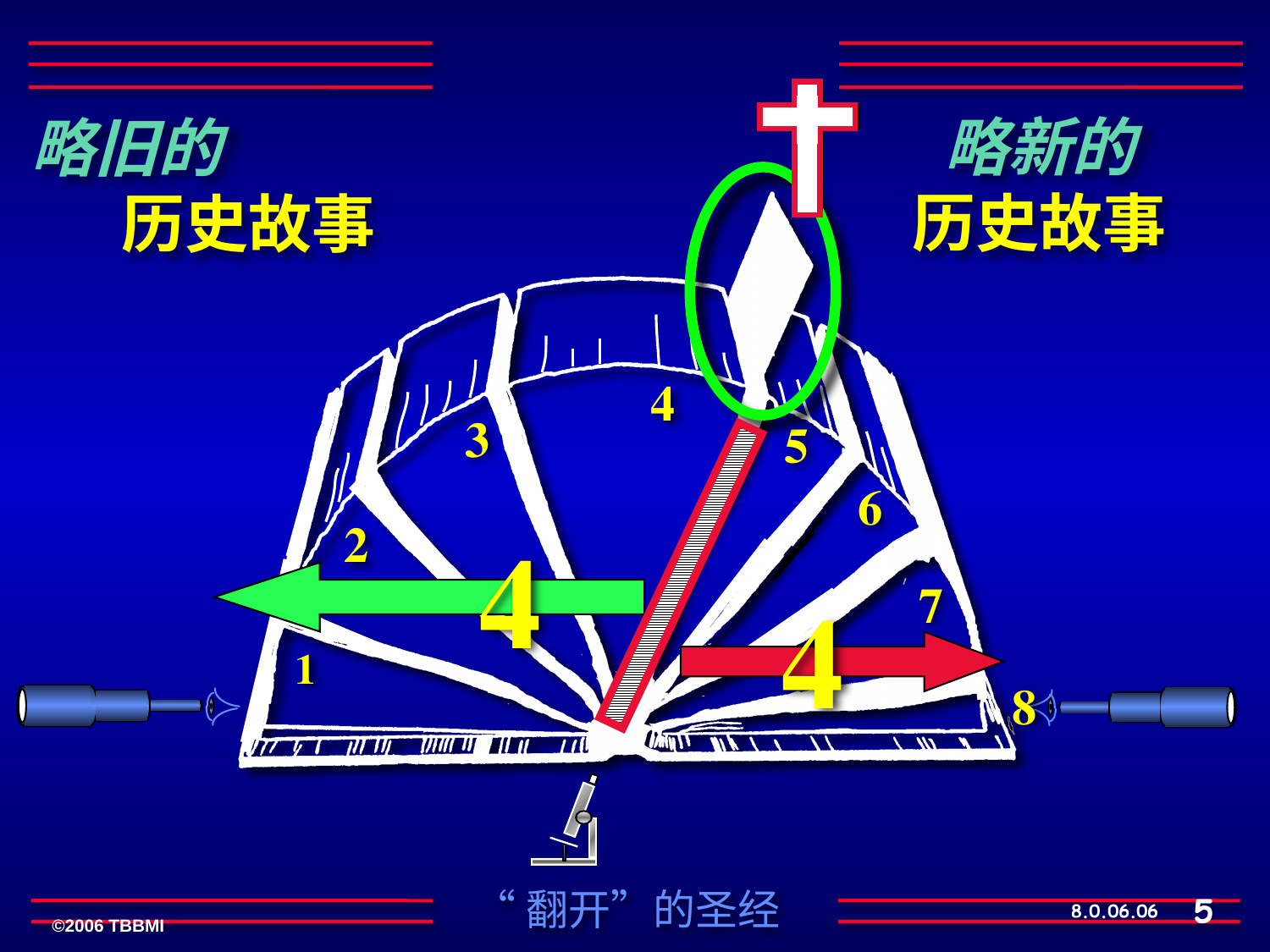

略新的
历史故事
略旧的                  历史故事

4
3
5

6
2
4

4
7
1
8
5
06